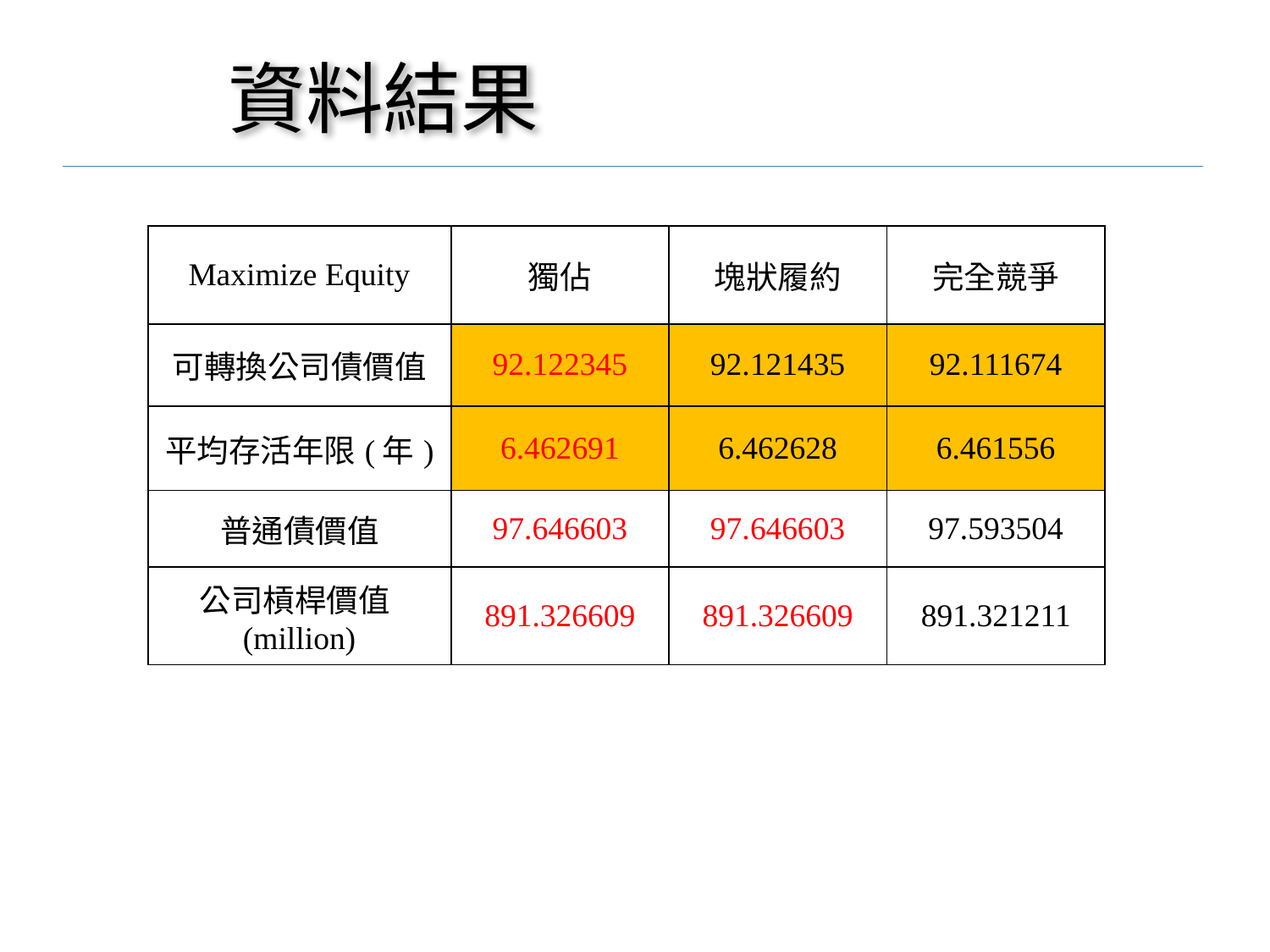

# 資料結果
| Maximize Equity | 獨佔 | 塊狀履約 | 完全競爭 |
| --- | --- | --- | --- |
| 可轉換公司債價值 | 92.122345 | 92.121435 | 92.111674 |
| 平均存活年限(年) | 6.462691 | 6.462628 | 6.461556 |
| 普通債價值 | 97.646603 | 97.646603 | 97.593504 |
| 公司槓桿價值(million) | 891.326609 | 891.326609 | 891.321211 |